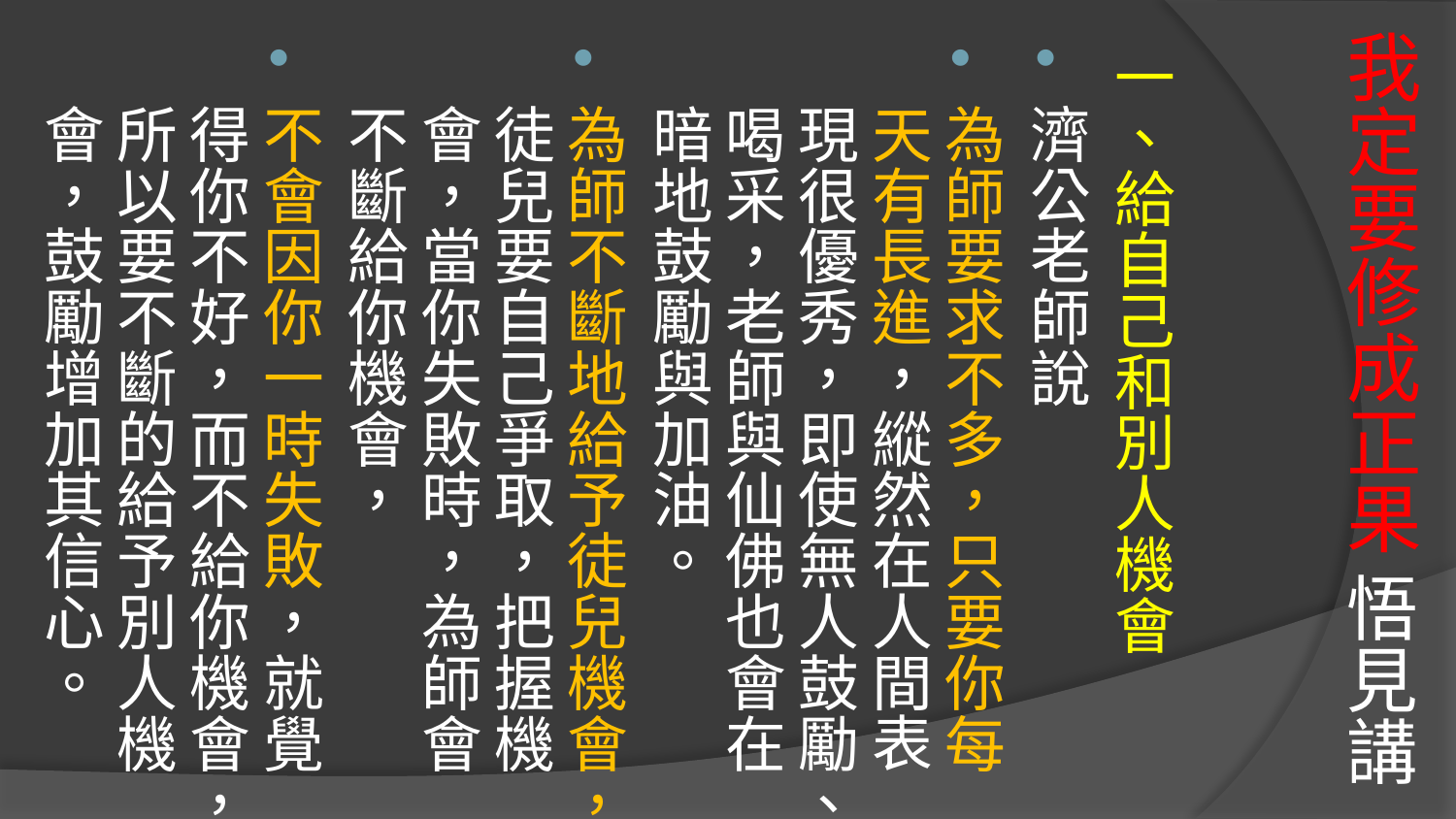

# 我定要修成正果 悟見講
一、給自己和別人機會
濟公老師說
為師要求不多，只要你每天有長進，縱然在人間表現很優秀，即使無人鼓勵、喝采，老師與仙佛也會在暗地鼓勵與加油。
為師不斷地給予徒兒機會，徒兒要自己爭取，把握機會，當你失敗時，為師會不斷給你機會，
不會因你一時失敗，就覺得你不好，而不給你機會，所以要不斷的給予別人機會，鼓勵增加其信心。